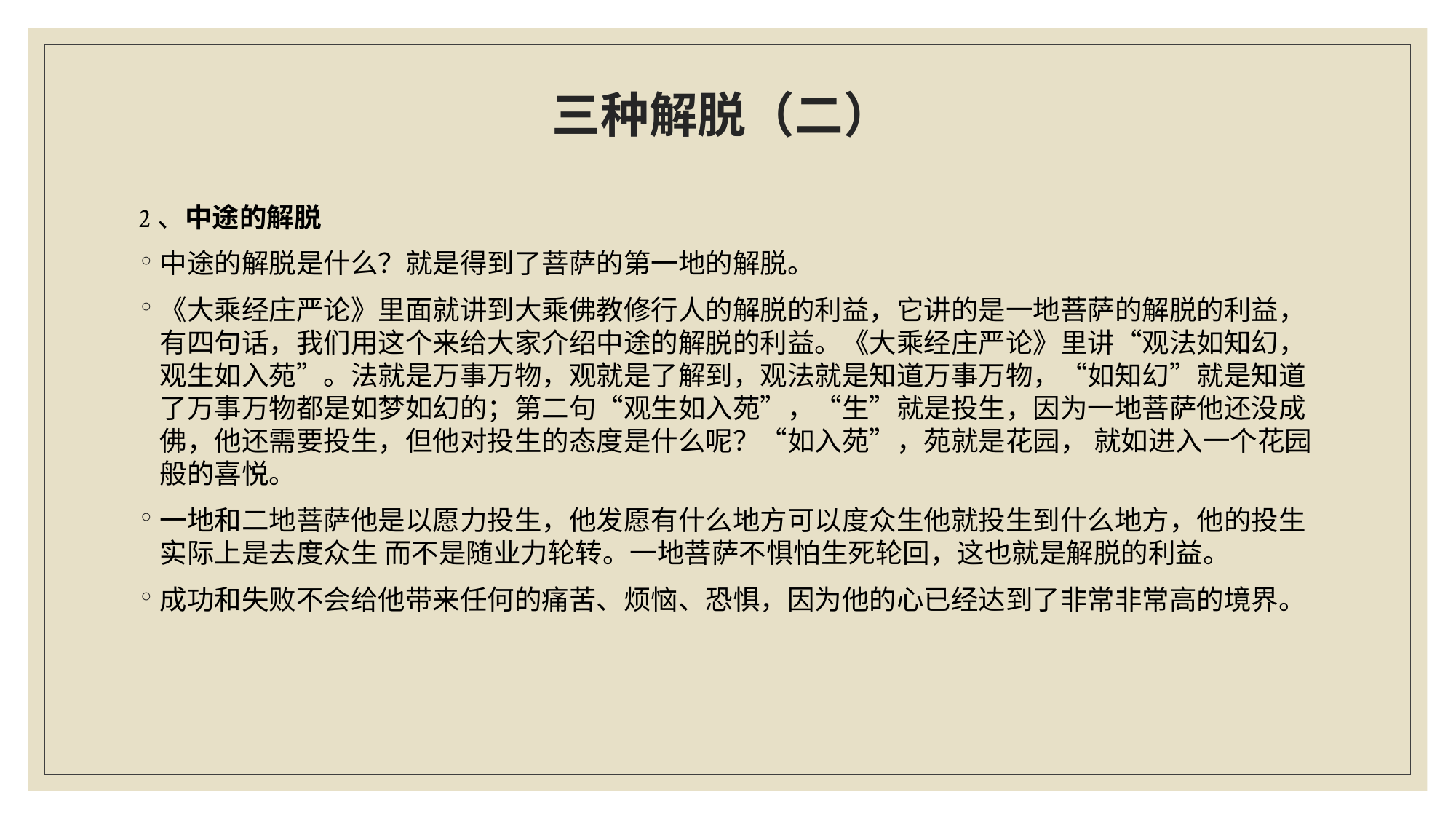

# 三种解脱（二）
2、中途的解脱
中途的解脱是什么？就是得到了菩萨的第一地的解脱。
《大乘经庄严论》里面就讲到大乘佛教修行人的解脱的利益，它讲的是一地菩萨的解脱的利益，有四句话，我们用这个来给大家介绍中途的解脱的利益。《大乘经庄严论》里讲“观法如知幻，观生如入苑”。法就是万事万物，观就是了解到，观法就是知道万事万物，“如知幻”就是知道了万事万物都是如梦如幻的；第二句“观生如入苑”，“生”就是投生，因为一地菩萨他还没成佛，他还需要投生，但他对投生的态度是什么呢？“如入苑”，苑就是花园， 就如进入一个花园般的喜悦。
一地和二地菩萨他是以愿力投生，他发愿有什么地方可以度众生他就投生到什么地方，他的投生实际上是去度众生 而不是随业力轮转。一地菩萨不惧怕生死轮回，这也就是解脱的利益。
成功和失败不会给他带来任何的痛苦、烦恼、恐惧，因为他的心已经达到了非常非常高的境界。